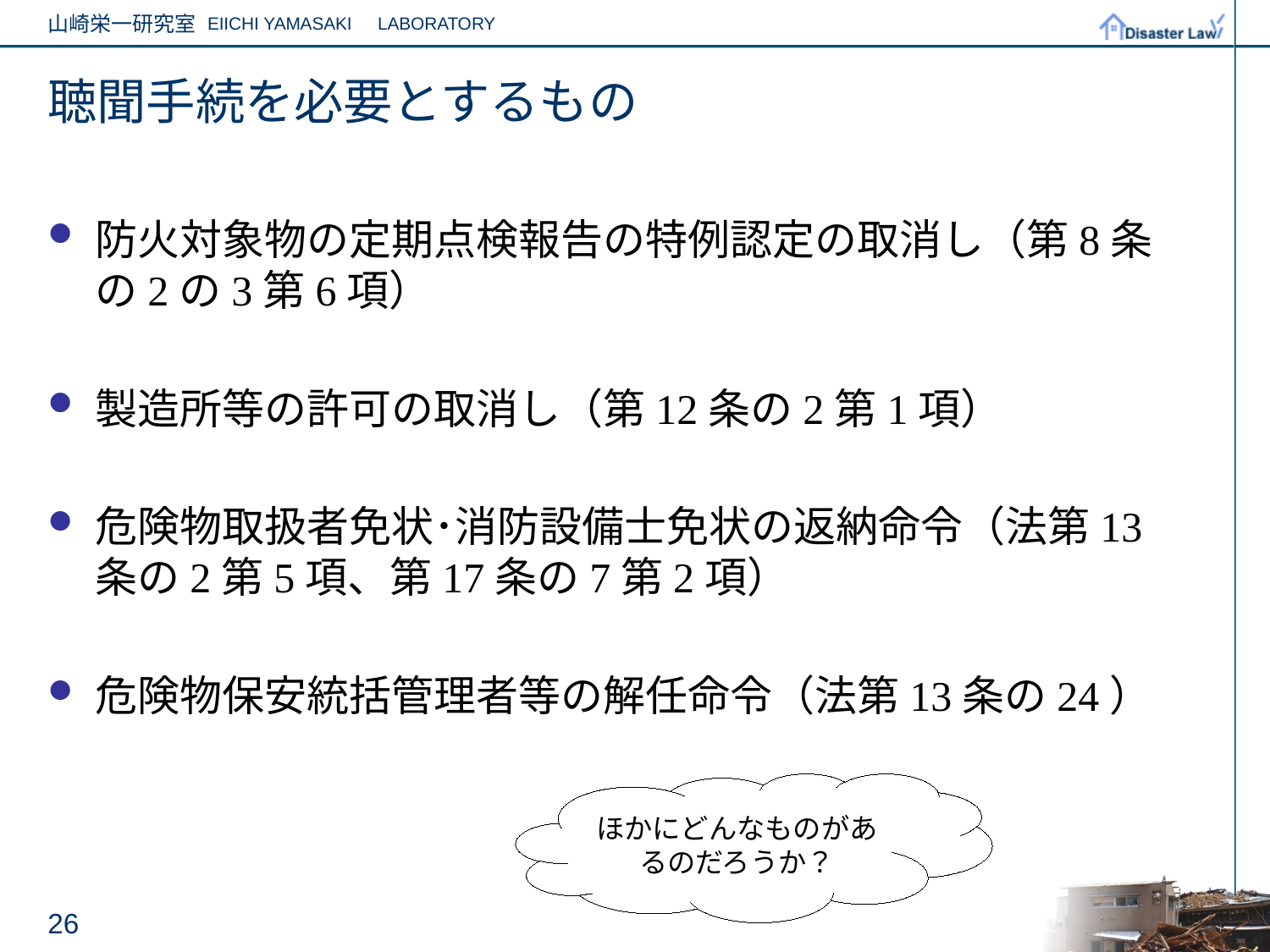

# 聴聞手続を必要とするもの
防火対象物の定期点検報告の特例認定の取消し（第8条の2の3第6項）

製造所等の許可の取消し（第12条の2第1項）

危険物取扱者免状･消防設備士免状の返納命令（法第13条の2第5項、第17条の7第2項）

危険物保安統括管理者等の解任命令（法第13条の24）
ほかにどんなものがあるのだろうか？
26